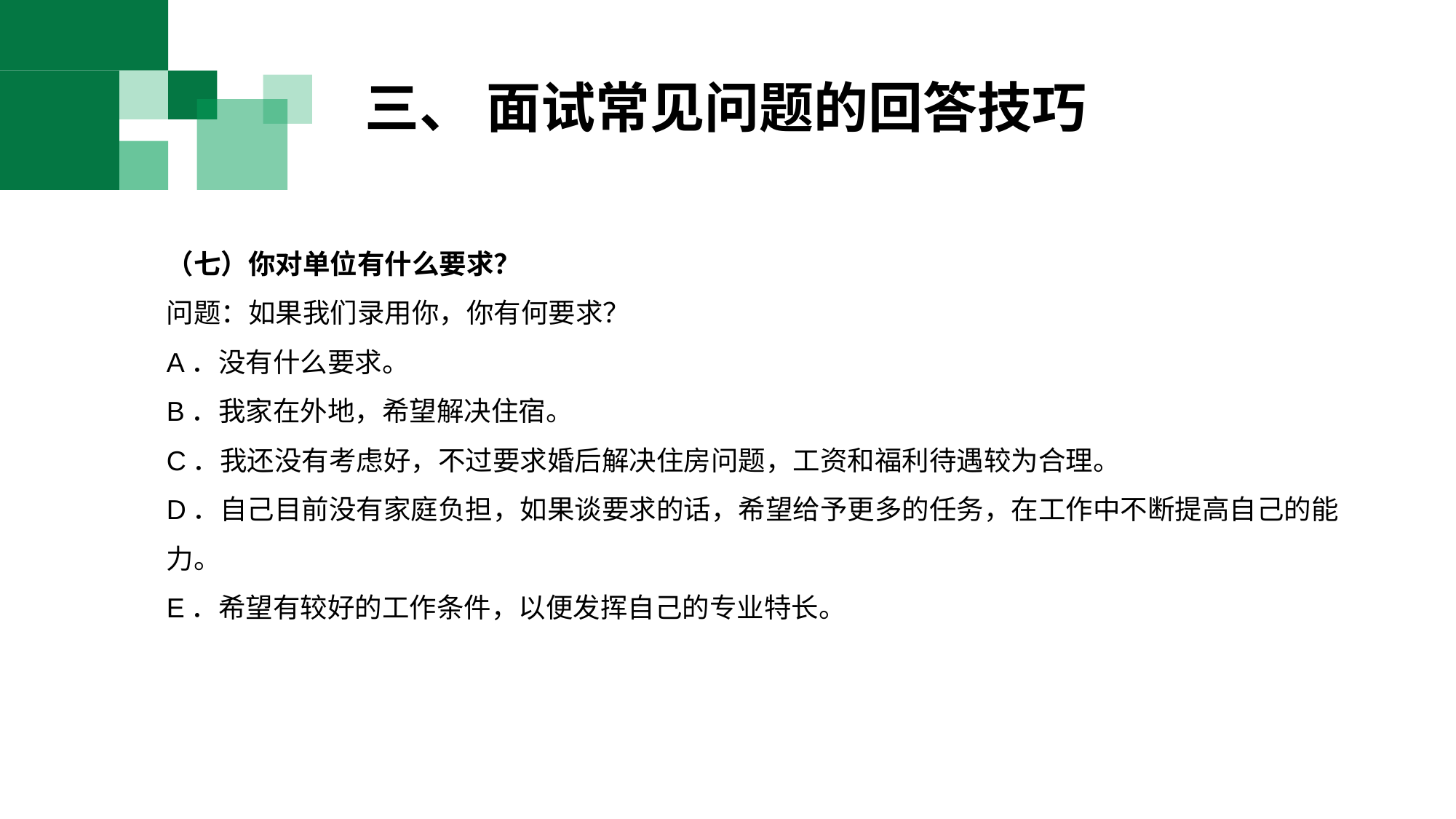

三、 面试常见问题的回答技巧

（七）你对单位有什么要求？
问题：如果我们录用你，你有何要求？
A．没有什么要求。
B．我家在外地，希望解决住宿。
C．我还没有考虑好，不过要求婚后解决住房问题，工资和福利待遇较为合理。
D．自己目前没有家庭负担，如果谈要求的话，希望给予更多的任务，在工作中不断提高自己的能力。
E．希望有较好的工作条件，以便发挥自己的专业特长。